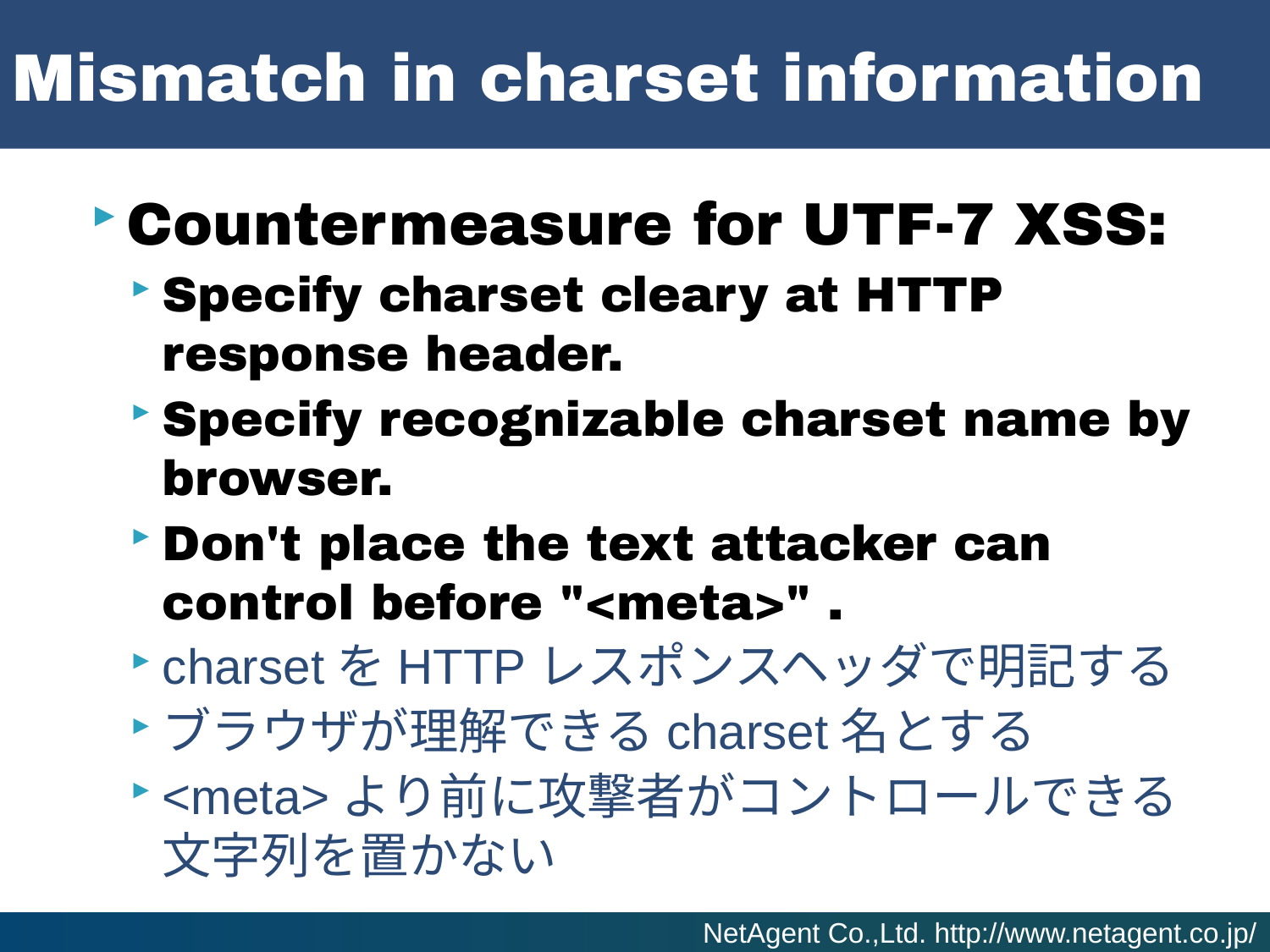

# Mismatch in charset information
Countermeasure for UTF-7 XSS:
Specify charset cleary at HTTP response header.
Specify recognizable charset name by browser.
Don't place the text attacker can control before "<meta>" .
charsetをHTTPレスポンスヘッダで明記する
ブラウザが理解できるcharset名とする
<meta>より前に攻撃者がコントロールできる文字列を置かない